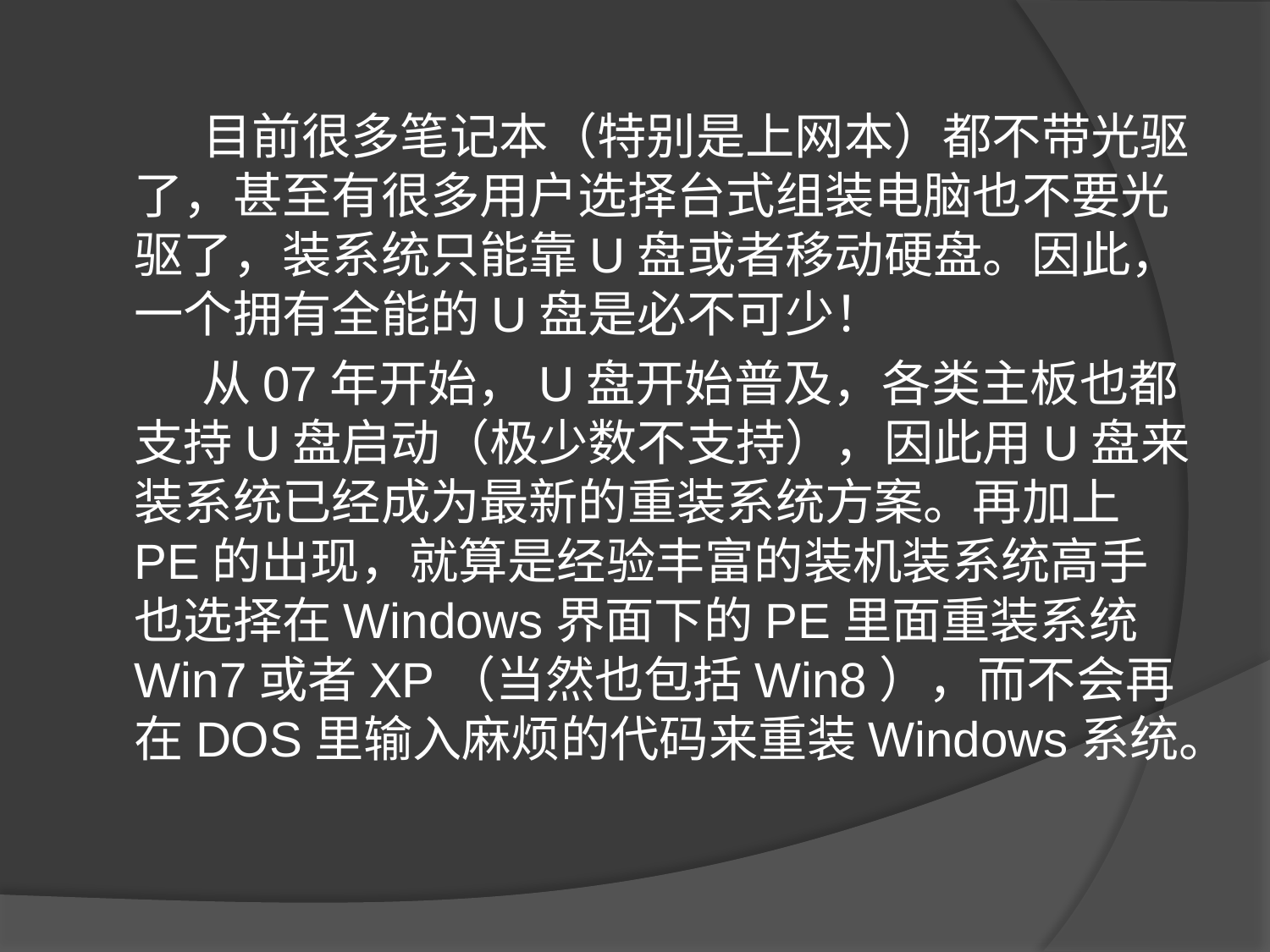

目前很多笔记本（特别是上网本）都不带光驱了，甚至有很多用户选择台式组装电脑也不要光驱了，装系统只能靠U盘或者移动硬盘。因此，一个拥有全能的U盘是必不可少！
　　  从07年开始，U盘开始普及，各类主板也都支持U盘启动（极少数不支持），因此用U盘来装系统已经成为最新的重装系统方案。再加上PE的出现，就算是经验丰富的装机装系统高手也选择在Windows界面下的PE里面重装系统Win7或者XP（当然也包括Win8），而不会再在DOS里输入麻烦的代码来重装Windows系统。